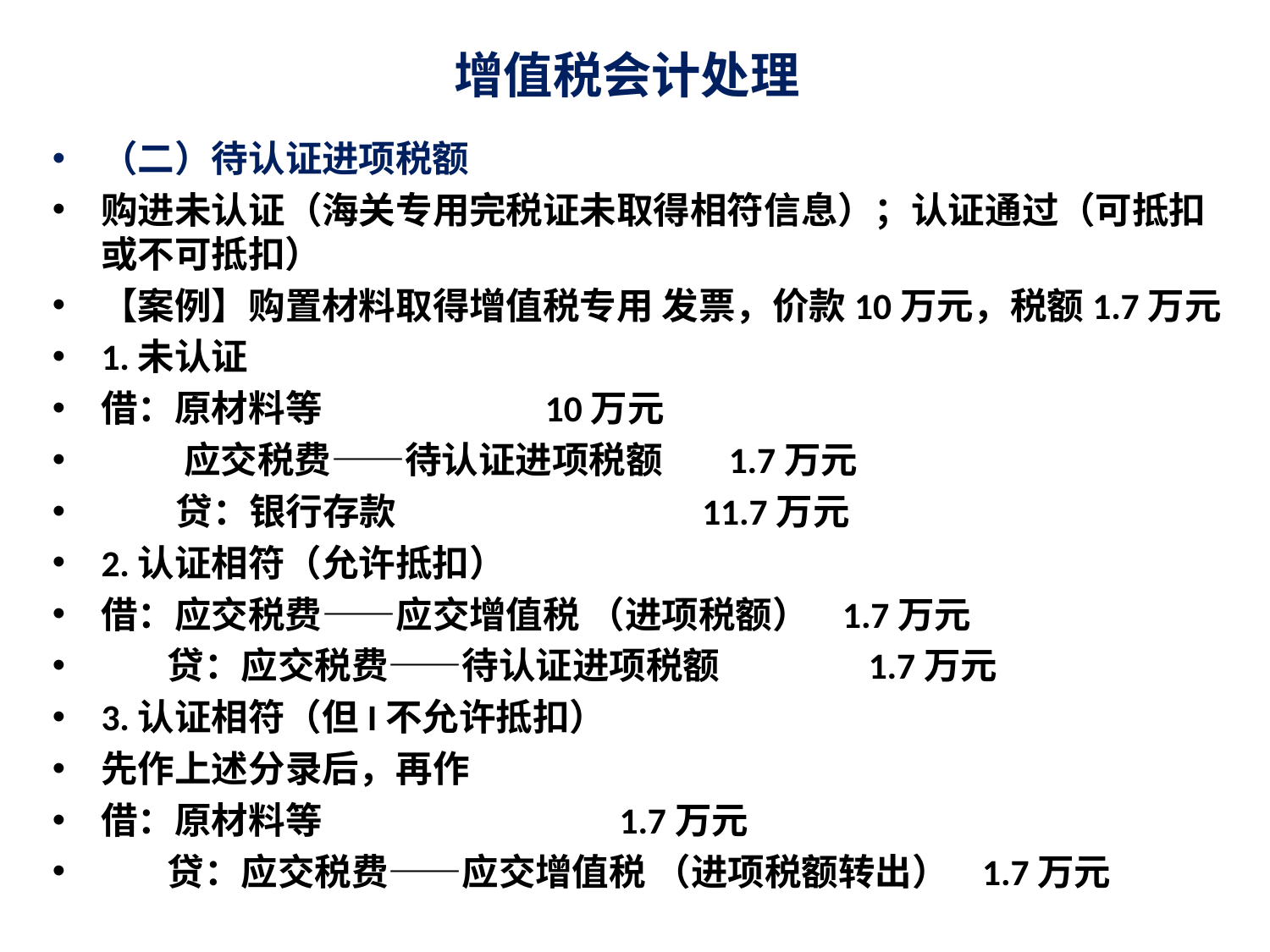

# 增值税会计处理
（二）待认证进项税额
购进未认证（海关专用完税证未取得相符信息）；认证通过（可抵扣或不可抵扣）
【案例】购置材料取得增值税专用 发票，价款10万元，税额1.7万元
1.未认证
借：原材料等                          10万元
         应交税费——待认证进项税额       1.7万元
        贷：银行存款                                    11.7万元
2.认证相符（允许抵扣）
借：应交税费——应交增值税 （进项税额）   1.7万元
       贷：应交税费——待认证进项税额                 1.7万元
3.认证相符（但I不允许抵扣）
先作上述分录后，再作
借：原材料等                                   1.7万元
       贷：应交税费——应交增值税 （进项税额转出）   1.7万元